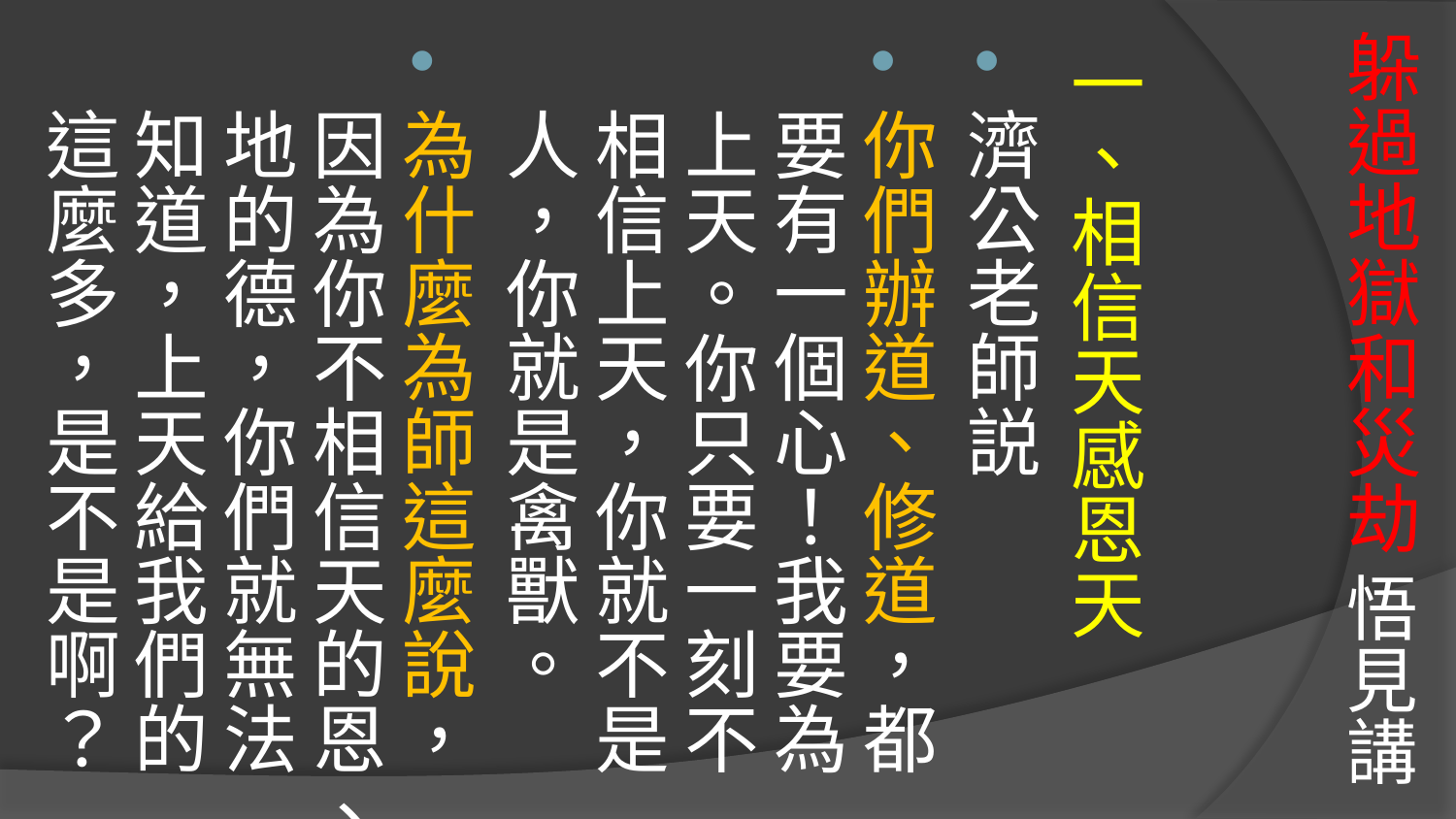

# 躲過地獄和災劫 悟見講
一、相信天感恩天
濟公老師説
你們辦道、修道，都要有一個心！我要為上天。你只要一刻不相信上天，你就不是人，你就是禽獸。
為什麼為師這麼說，因為你不相信天的恩、地的德，你們就無法知道，上天給我們的這麼多，是不是啊？